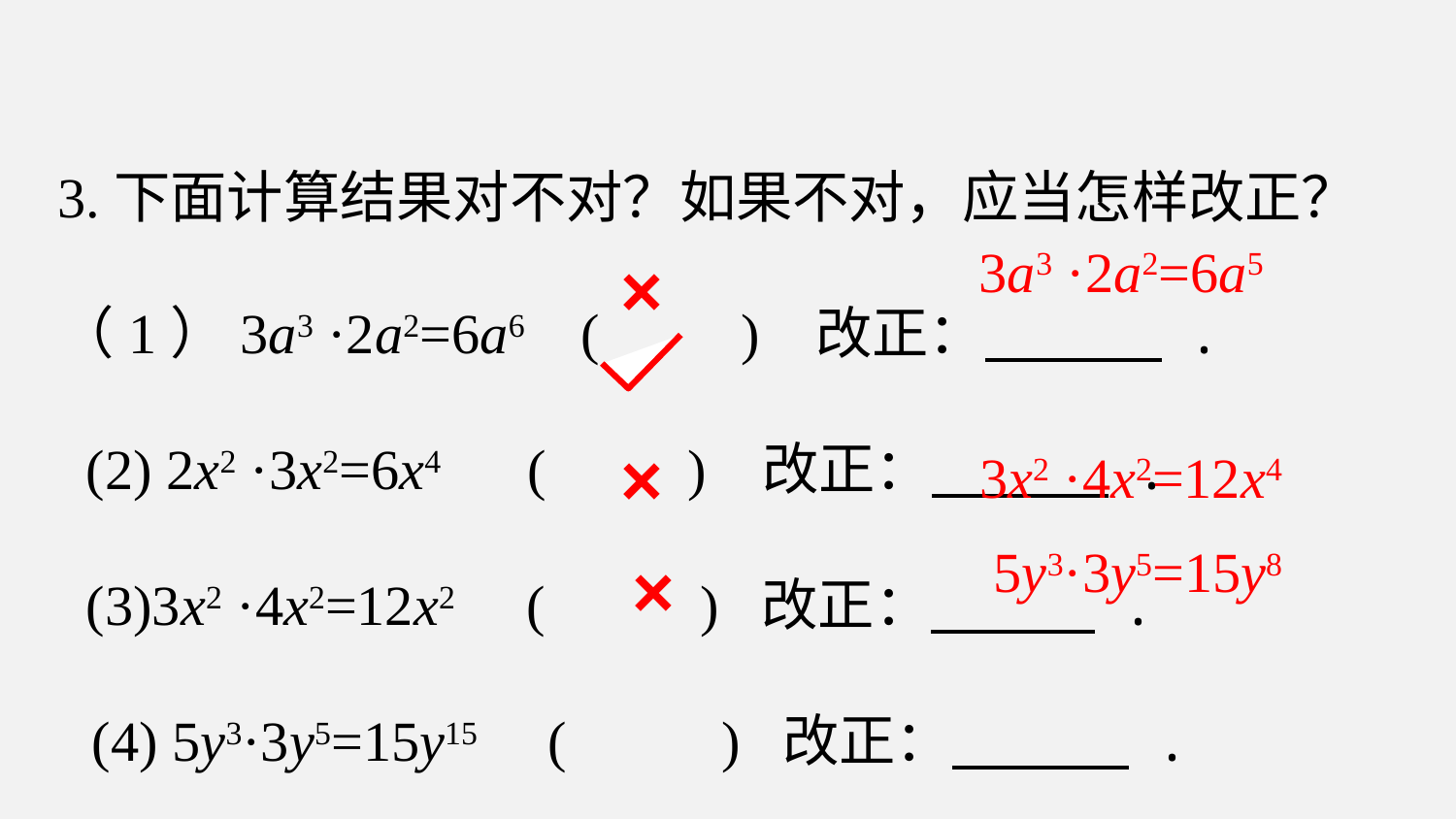

3.下面计算结果对不对？如果不对，应当怎样改正？
（1）3a3 ·2a2=6a6    (          )   改正：               .
  (2) 2x2 ·3x2=6x4       (          )   改正：               .
  (3)3x2 ·4x2=12x2        (           )  改正：              .
 (4) 5y3·3y5=15y15     (           )  改正：               .
3a3 ·2a2=6a5
×

×
3x2 ·4x2=12x4
 5y3·3y5=15y8
×